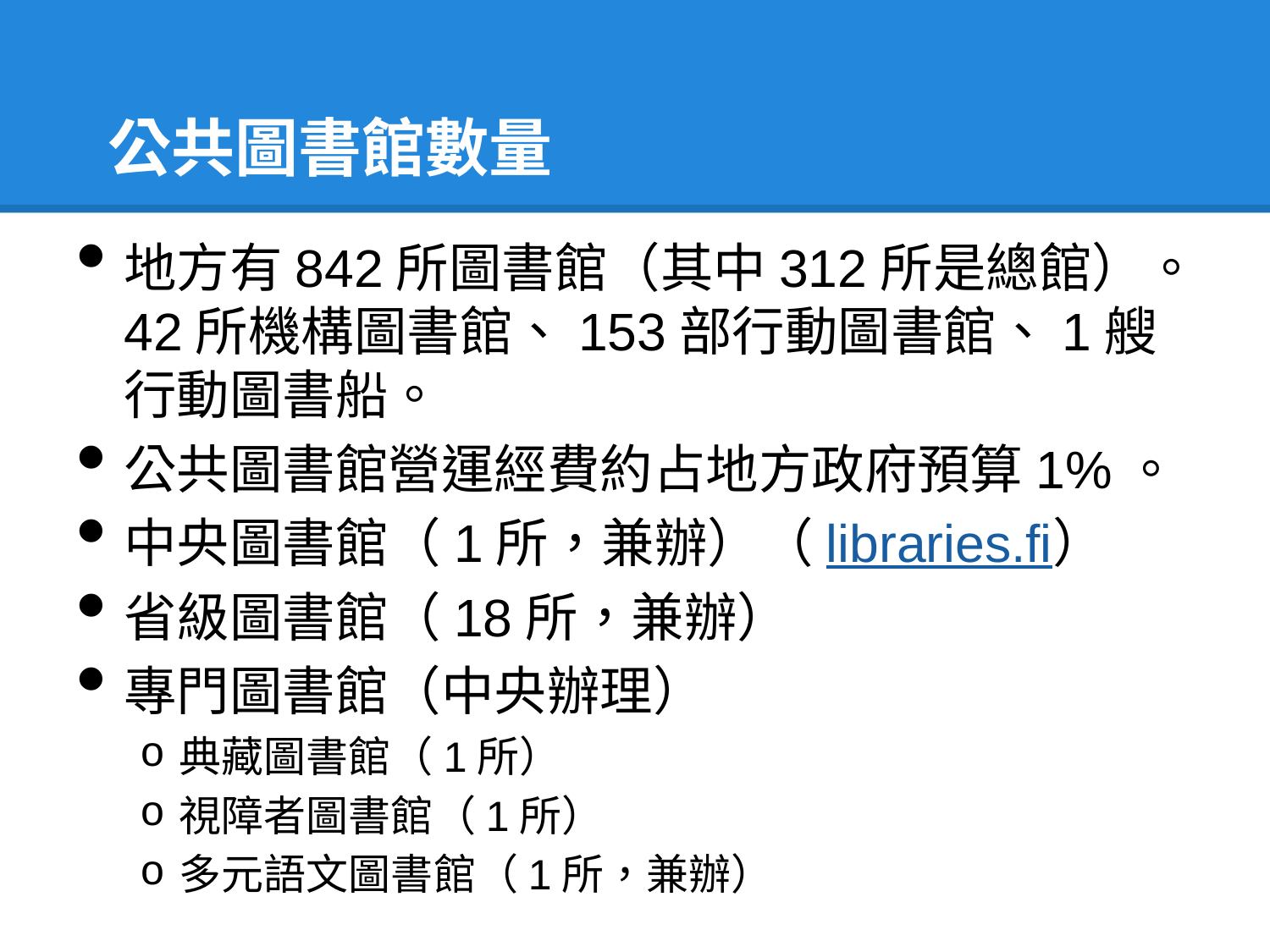

# 公共圖書館數量
地方有842所圖書館（其中312所是總館）。42所機構圖書館、153部行動圖書館、1艘行動圖書船。
公共圖書館營運經費約占地方政府預算1%。
中央圖書館（1所，兼辦）（libraries.fi）
省級圖書館（18所，兼辦）
專門圖書館（中央辦理）
典藏圖書館（1所）
視障者圖書館（1所）
多元語文圖書館（1所，兼辦）